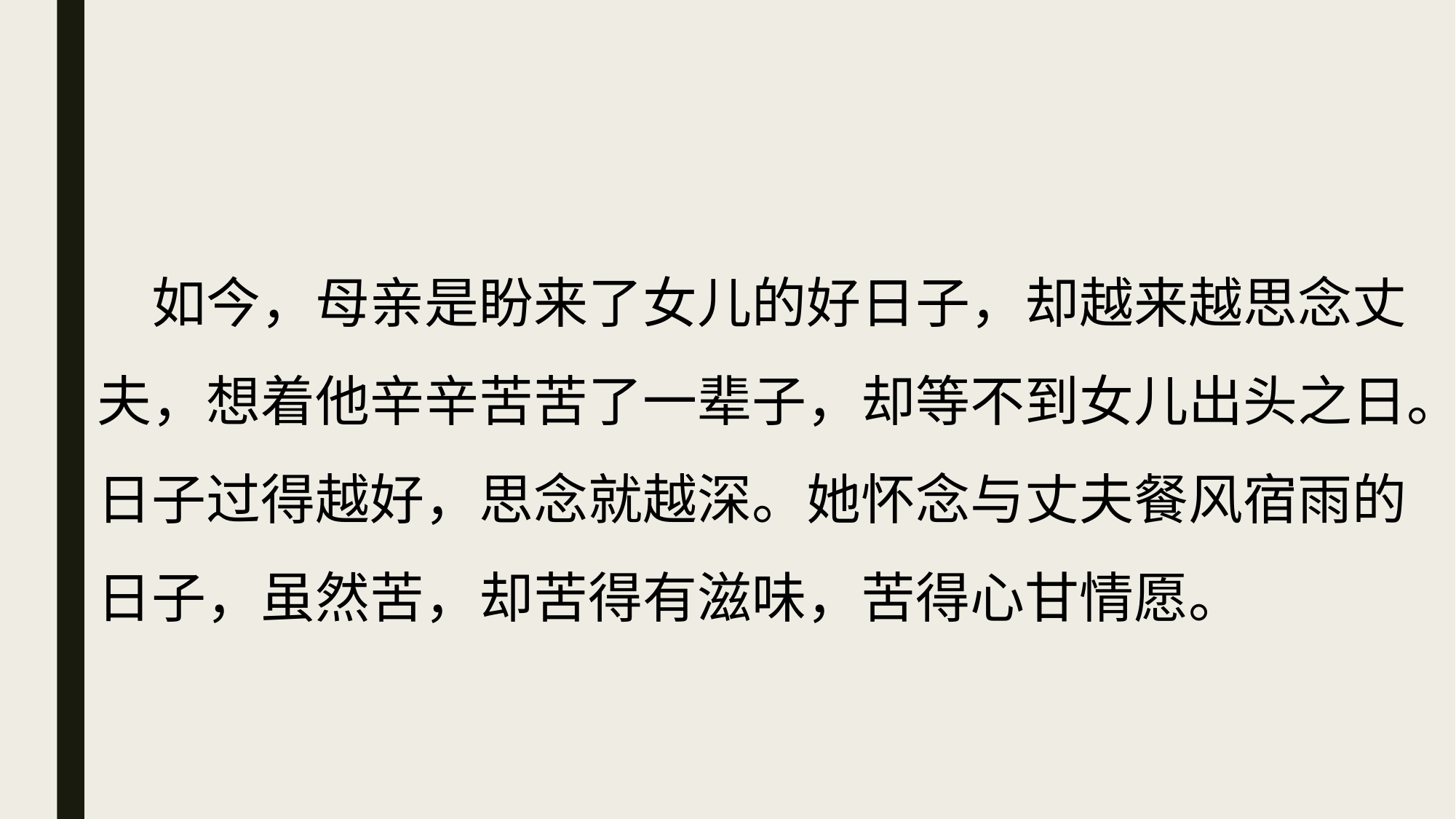

如今，母亲是盼来了女儿的好日子，却越来越思念丈夫，想着他辛辛苦苦了一辈子，却等不到女儿出头之日。日子过得越好，思念就越深。她怀念与丈夫餐风宿雨的日子，虽然苦，却苦得有滋味，苦得心甘情愿。